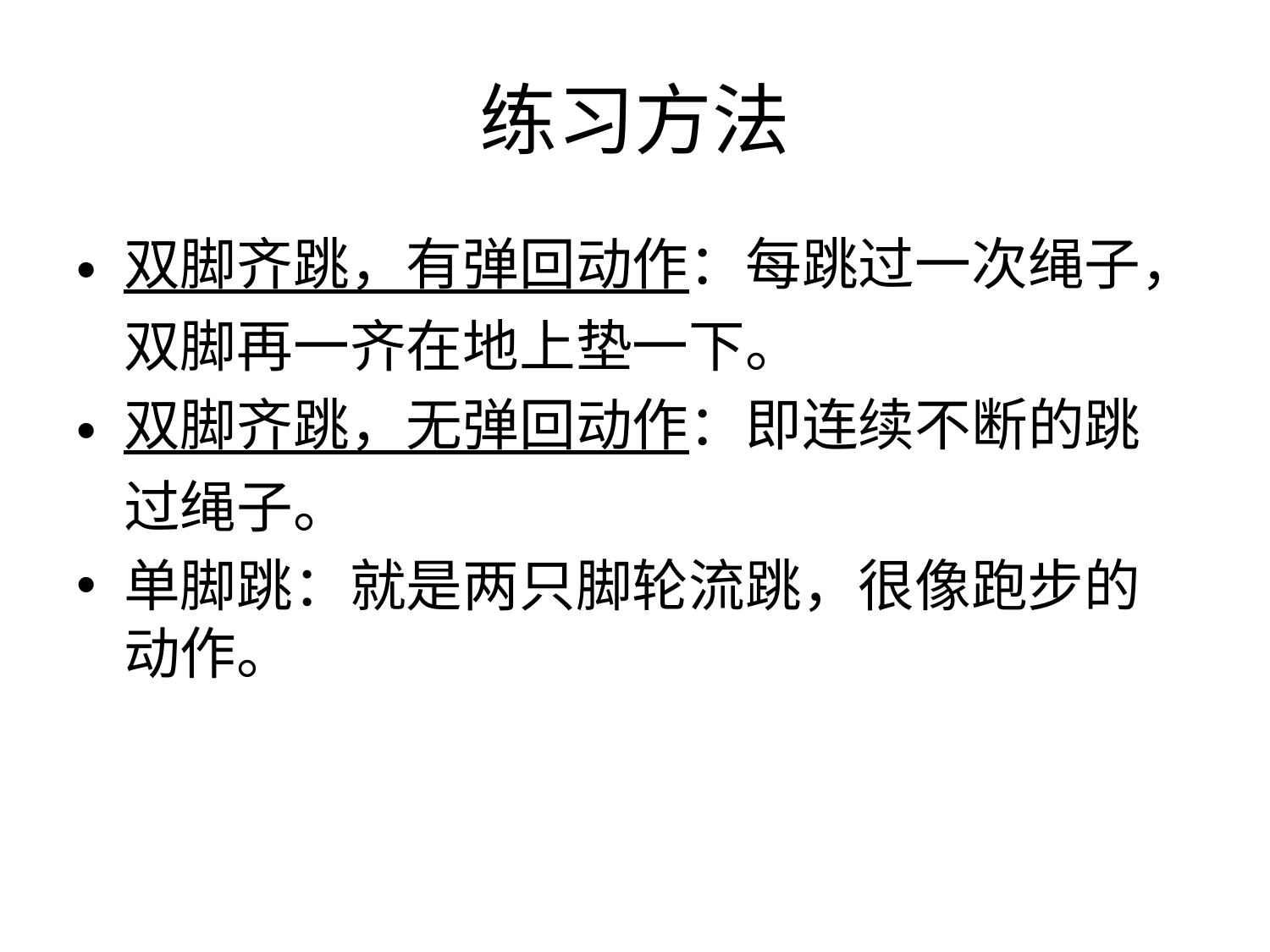

# 练习方法
双脚齐跳，有弹回动作：每跳过一次绳子，双脚再一齐在地上垫一下。
双脚齐跳，无弹回动作：即连续不断的跳过绳子。
单脚跳：就是两只脚轮流跳，很像跑步的动作。